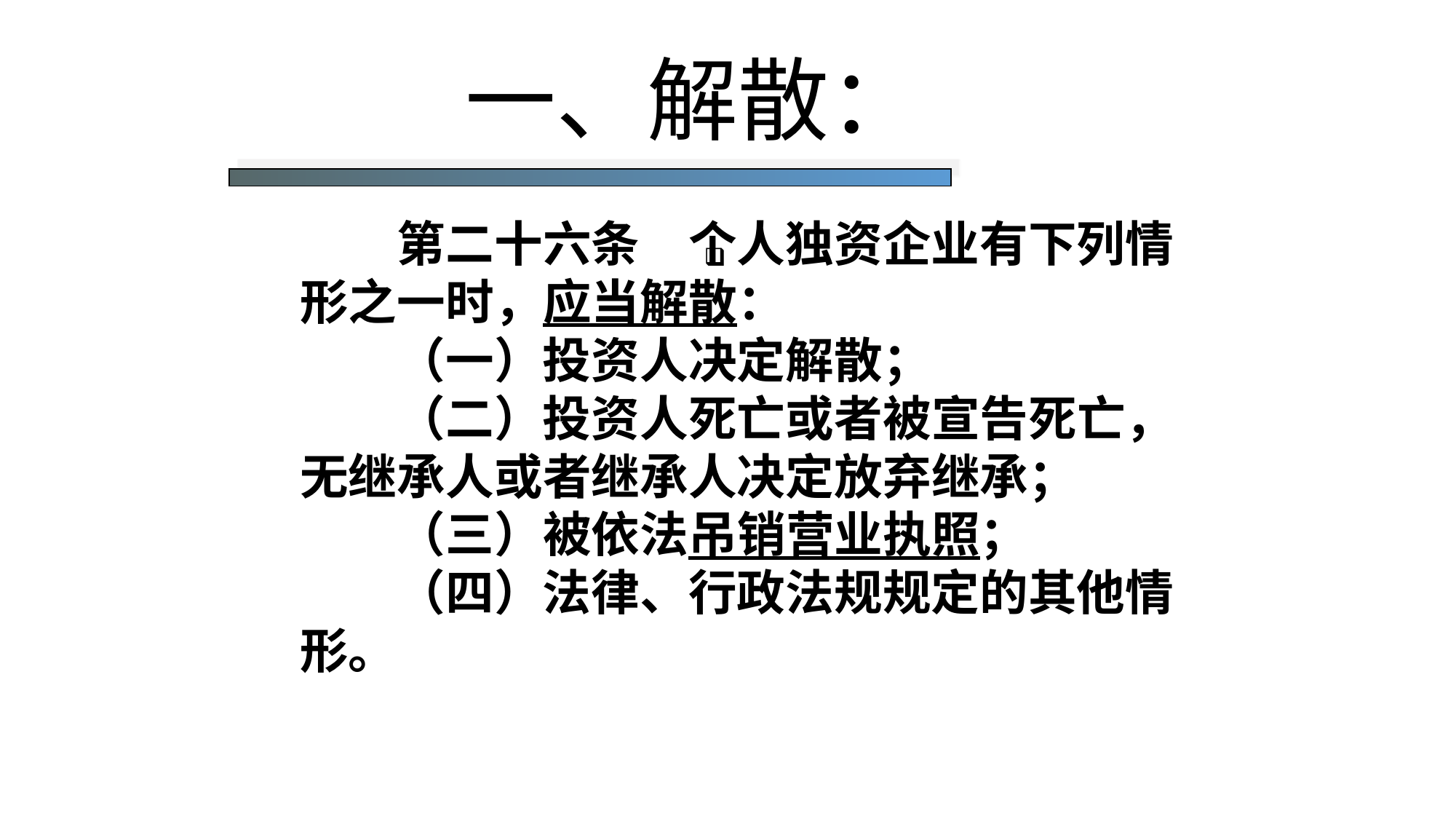

# 一、解散：

　　第二十六条　个人独资企业有下列情形之一时，应当解散：
　　（一）投资人决定解散；
　　（二）投资人死亡或者被宣告死亡，无继承人或者继承人决定放弃继承；
　　（三）被依法吊销营业执照；
　　（四）法律、行政法规规定的其他情形。
（解散与破产？清算？）
31